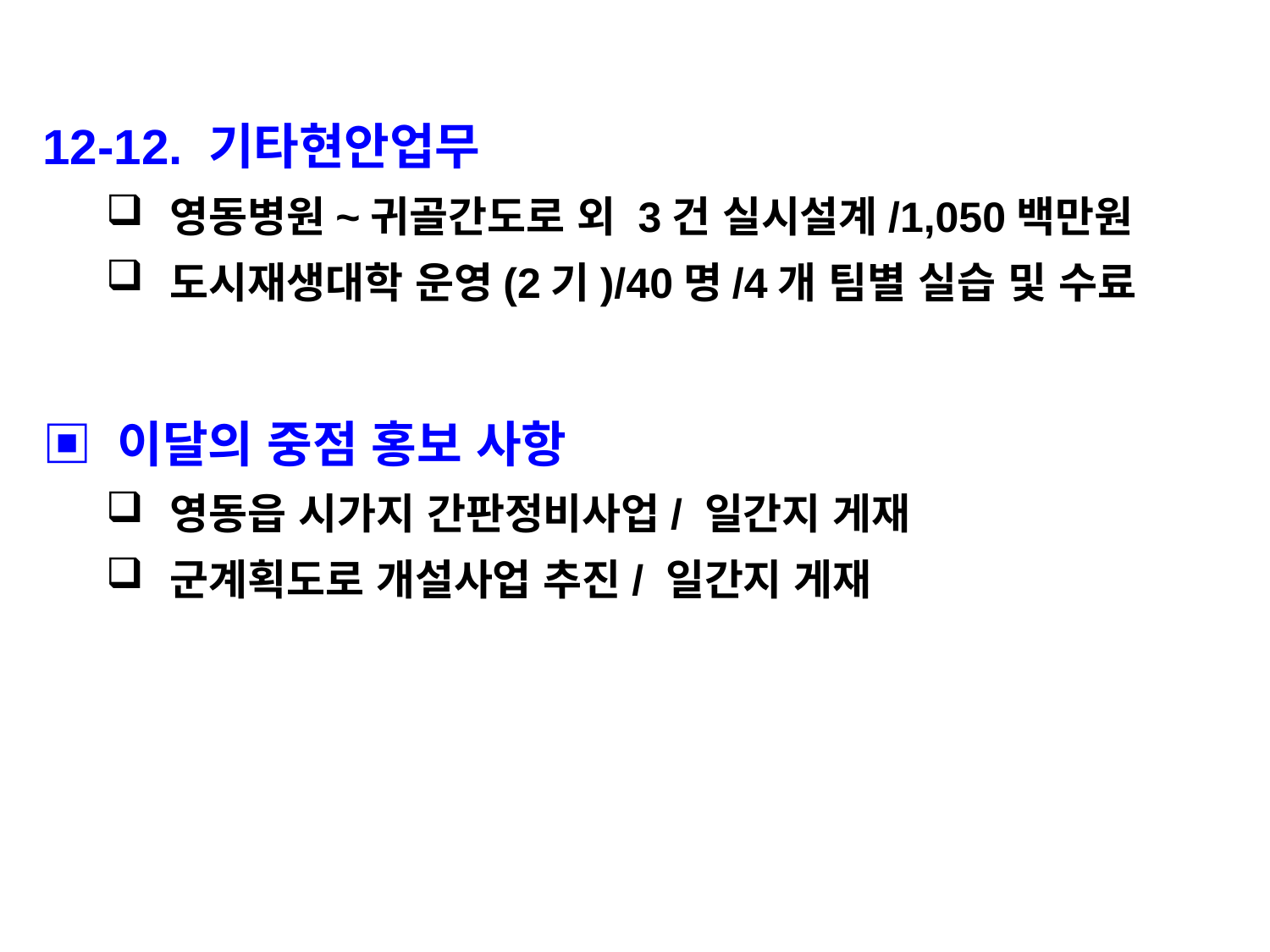

12-12. 기타현안업무
영동병원~귀골간도로 외 3건 실시설계/1,050백만원
도시재생대학 운영(2기)/40명/4개 팀별 실습 및 수료

▣ 이달의 중점 홍보 사항
영동읍 시가지 간판정비사업/ 일간지 게재
군계획도로 개설사업 추진/ 일간지 게재